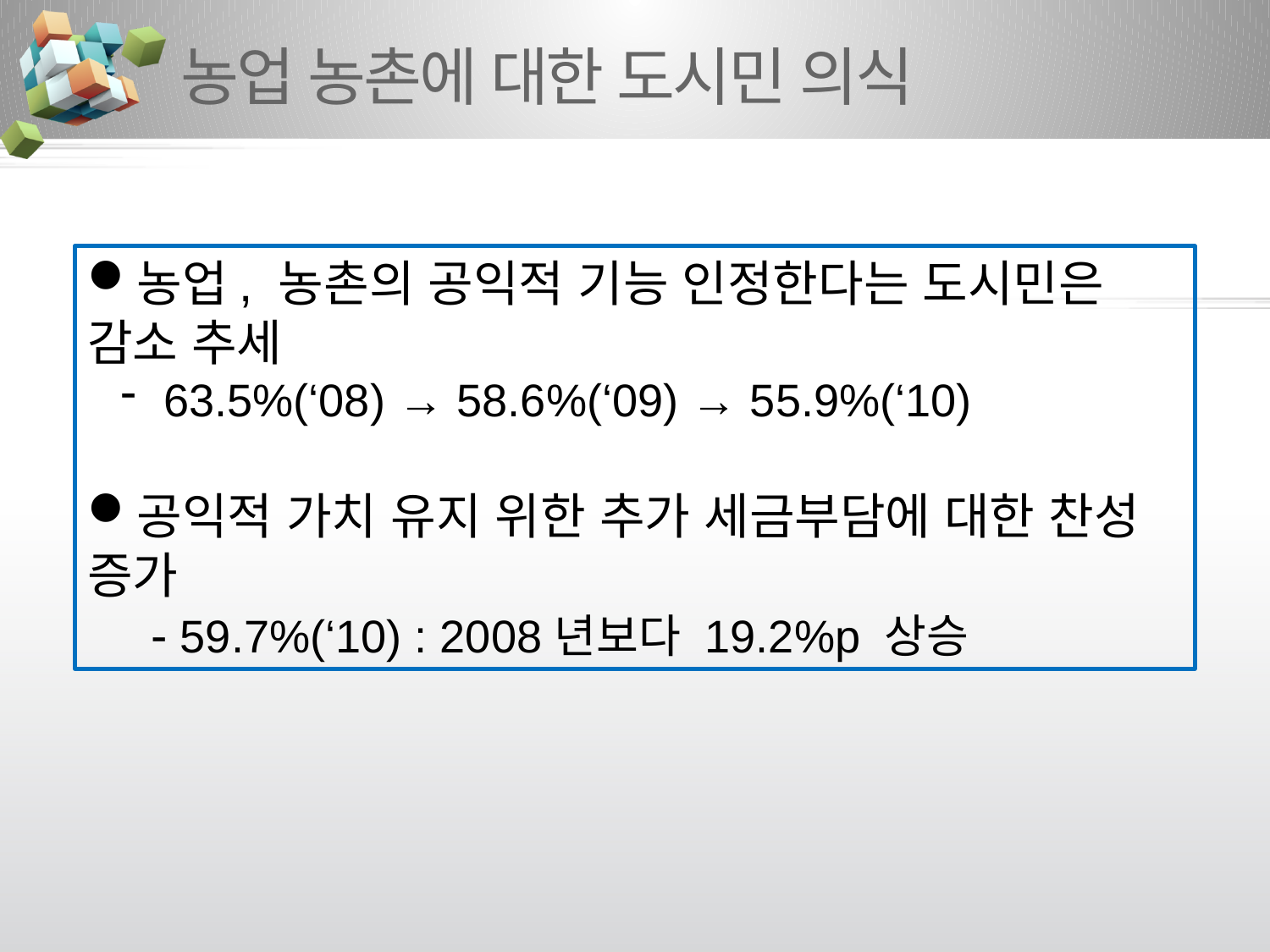

# 농업 농촌에 대한 도시민 의식
농업, 농촌의 공익적 기능 인정한다는 도시민은 감소 추세
 63.5%(‘08) → 58.6%(‘09) → 55.9%(‘10)

공익적 가치 유지 위한 추가 세금부담에 대한 찬성 증가
- 59.7%(‘10) : 2008년보다 19.2%p 상승